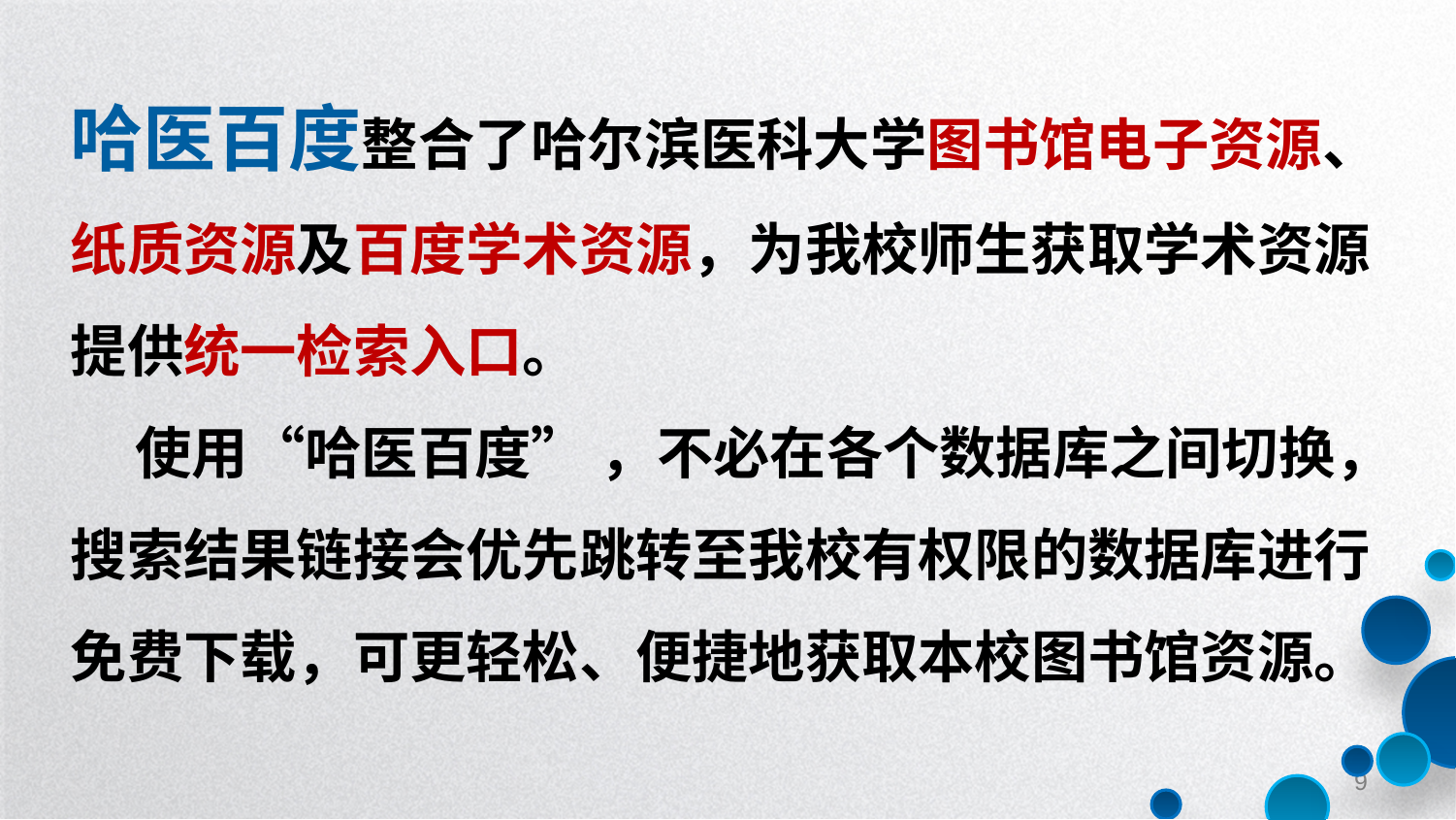

哈医百度整合了哈尔滨医科大学图书馆电子资源、纸质资源及百度学术资源，为我校师生获取学术资源提供统一检索入口。
    使用“哈医百度” ，不必在各个数据库之间切换，搜索结果链接会优先跳转至我校有权限的数据库进行免费下载，可更轻松、便捷地获取本校图书馆资源。

9